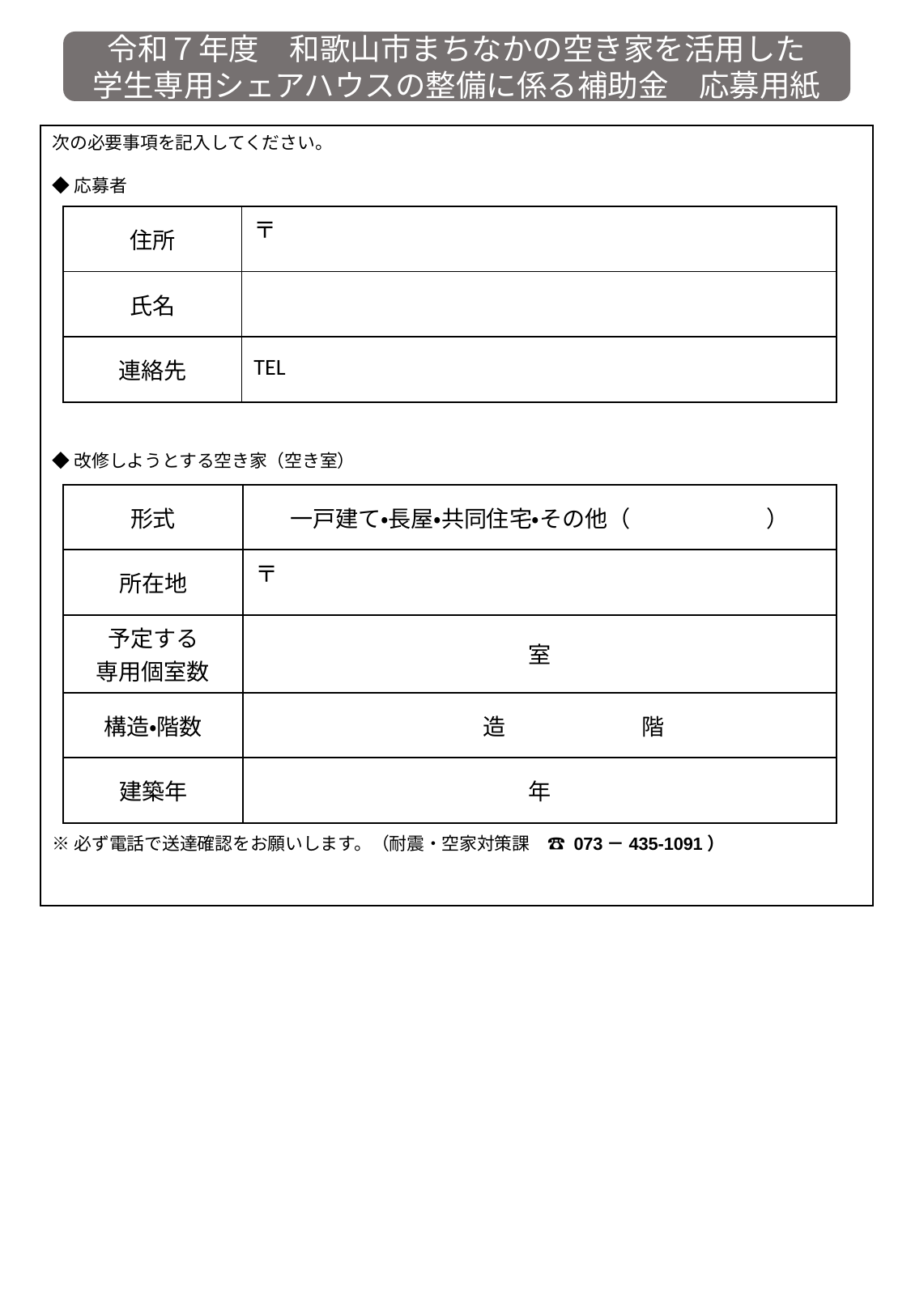

令和７年度　和歌山市まちなかの空き家を活用した
学生専用シェアハウスの整備に係る補助金　応募用紙
次の必要事項を記入してください。

◆応募者

◆改修しようとする空き家（空き室）

※必ず電話で送達確認をお願いします。（耐震・空家対策課　☎ 073－435-1091）

| 住所 | 〒 |
| --- | --- |
| 氏名 |  |
| 連絡先 | TEL |
| 形式 | 一戸建て・長屋・共同住宅・その他（　　　　　　） |
| --- | --- |
| 所在地 | 〒 |
| 予定する 専用個室数 | 室 |
| 構造・階数 | 造　　　　　　階 |
| 建築年 | 年 |